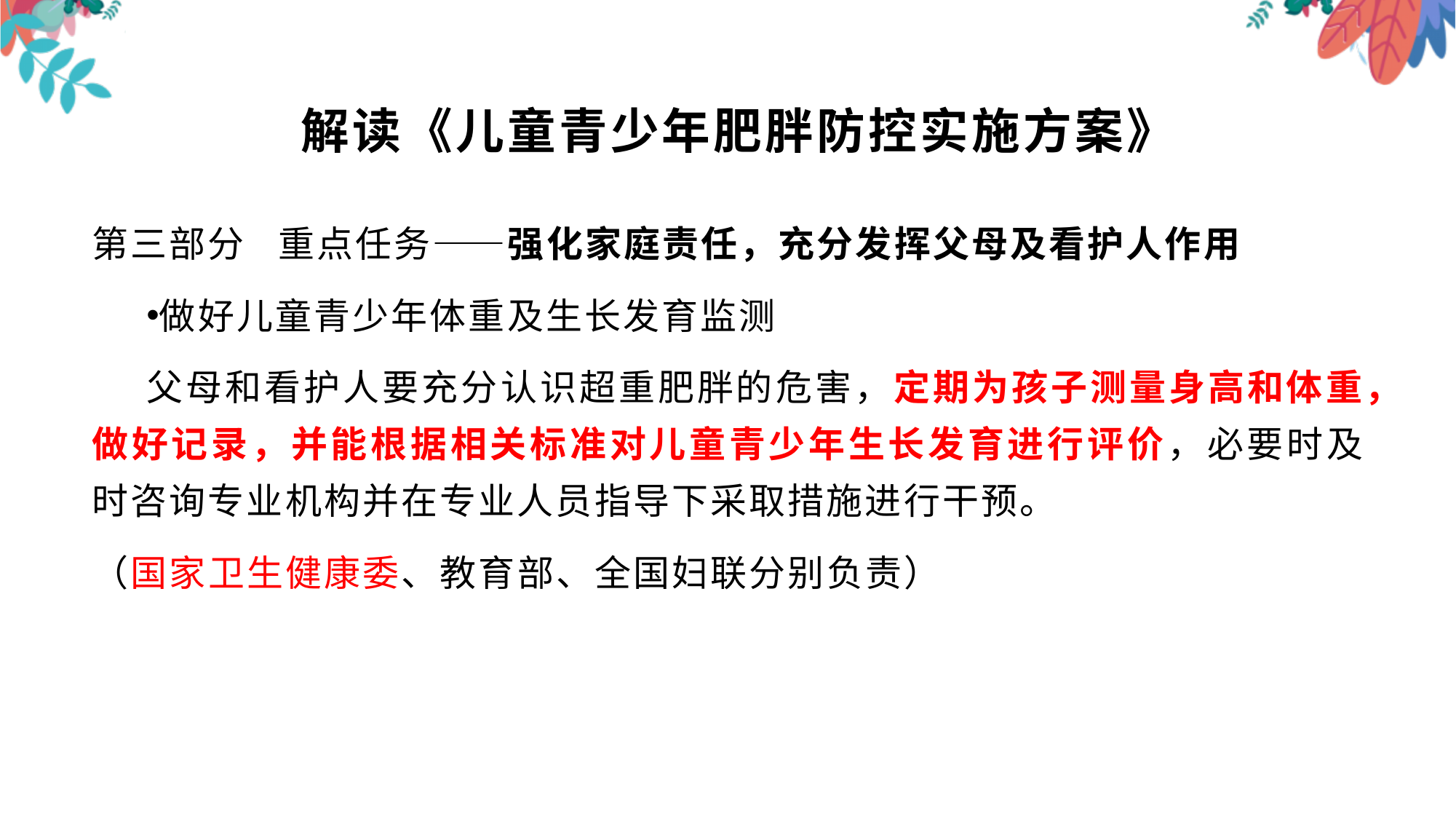

# 解读《儿童青少年肥胖防控实施方案》
第三部分   重点任务——强化家庭责任，充分发挥父母及看护人作用
做好儿童青少年体重及生长发育监测
父母和看护人要充分认识超重肥胖的危害，定期为孩子测量身高和体重，做好记录，并能根据相关标准对儿童青少年生长发育进行评价，必要时及时咨询专业机构并在专业人员指导下采取措施进行干预。
（国家卫生健康委、教育部、全国妇联分别负责）